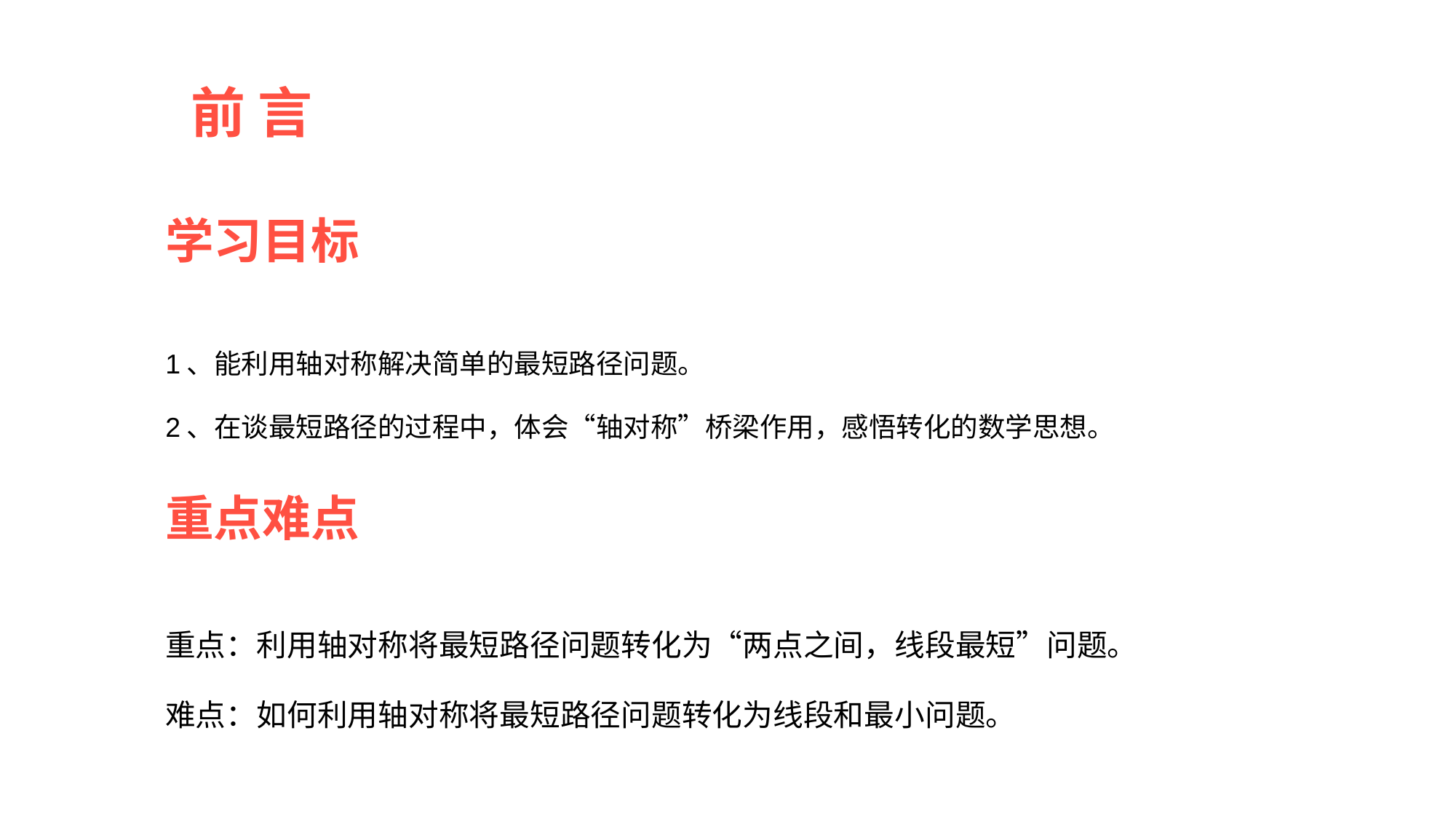

前 言
学习目标
1、能利用轴对称解决简单的最短路径问题。
2、在谈最短路径的过程中，体会“轴对称”桥梁作用，感悟转化的数学思想。
重点难点
重点：利用轴对称将最短路径问题转化为“两点之间，线段最短”问题。
难点：如何利用轴对称将最短路径问题转化为线段和最小问题。